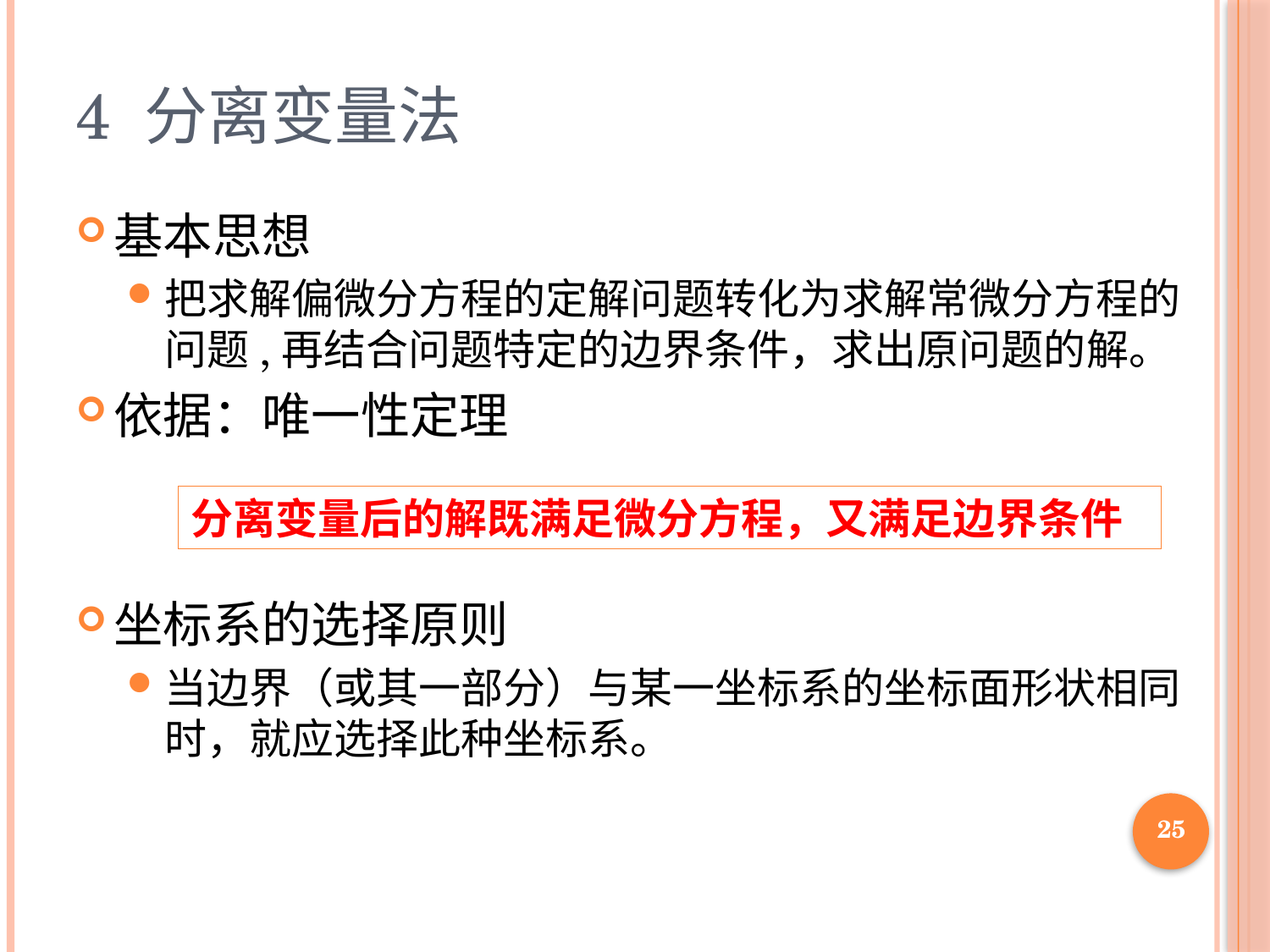

# 4 分离变量法
基本思想
把求解偏微分方程的定解问题转化为求解常微分方程的问题,再结合问题特定的边界条件，求出原问题的解。
依据：唯一性定理

坐标系的选择原则
当边界（或其一部分）与某一坐标系的坐标面形状相同时，就应选择此种坐标系。
分离变量后的解既满足微分方程，又满足边界条件
25